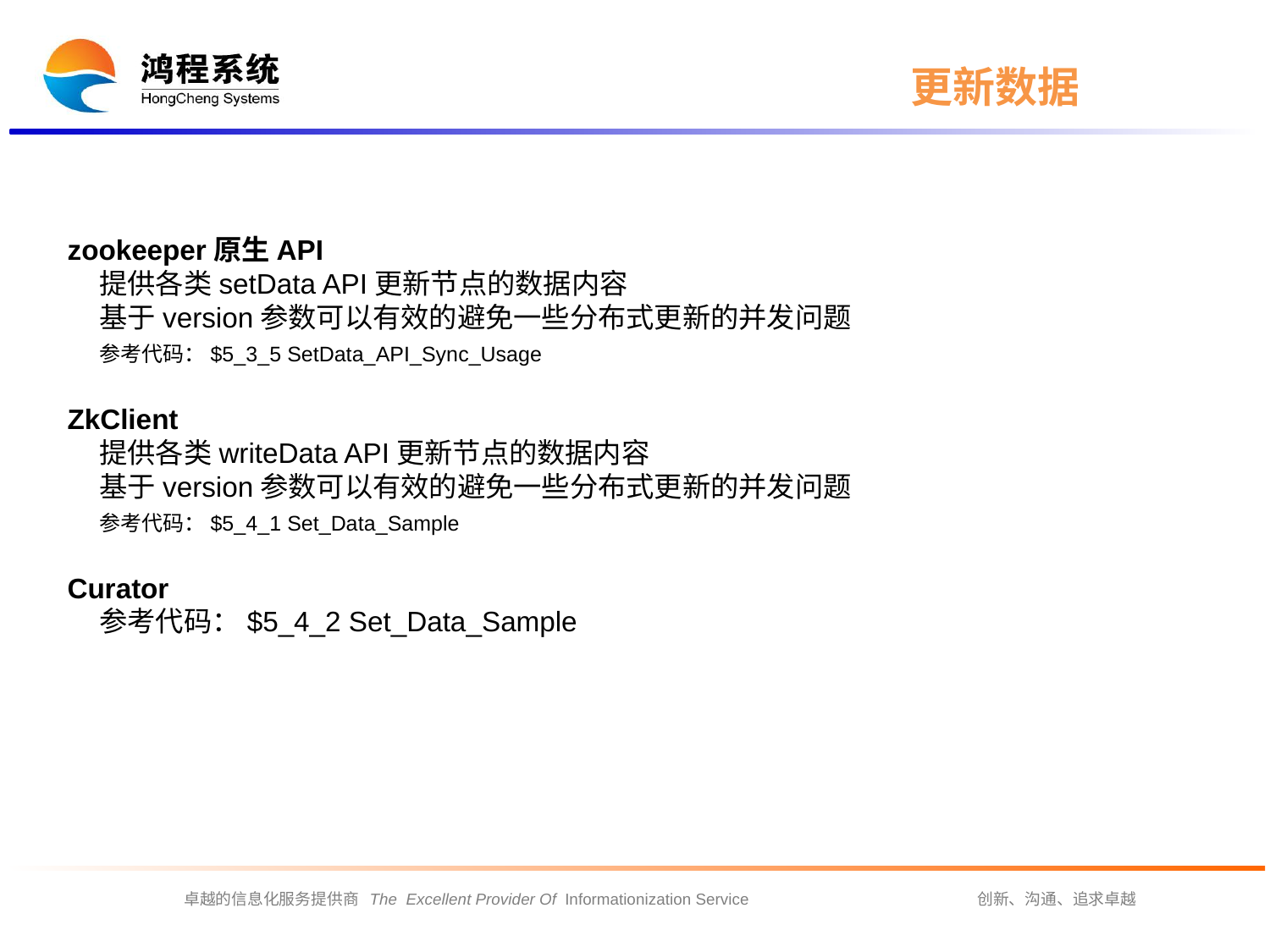

# 更新数据
zookeeper原生API
    提供各类setData API更新节点的数据内容
    基于version参数可以有效的避免一些分布式更新的并发问题
    参考代码：$5_3_5 SetData_API_Sync_Usage

ZkClient
    提供各类writeData API更新节点的数据内容
    基于version参数可以有效的避免一些分布式更新的并发问题
    参考代码：$5_4_1 Set_Data_Sample

Curator
    参考代码：$5_4_2 Set_Data_Sample